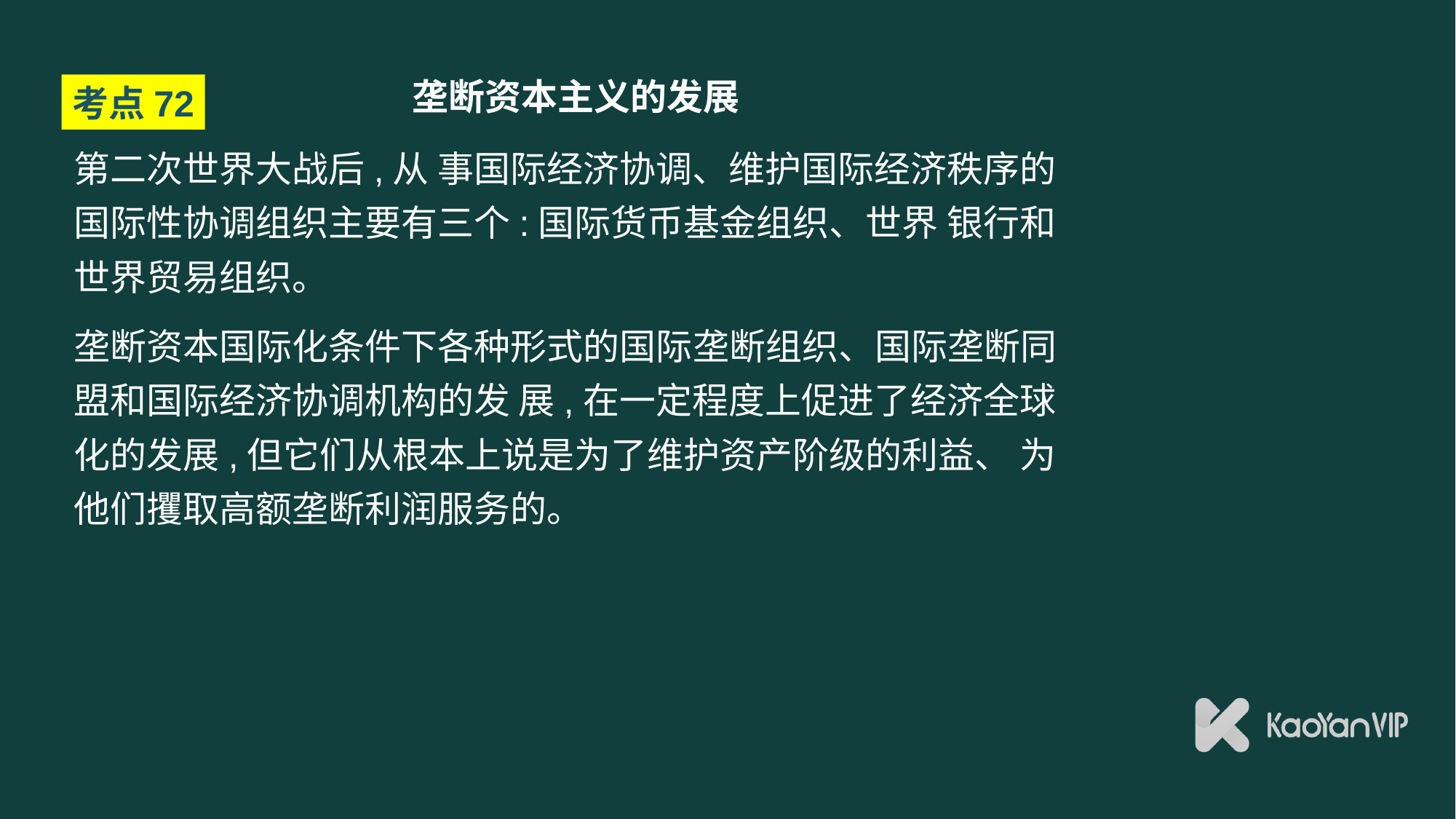

# 垄断资本主义的发展
考点72
第二次世界大战后,从 事国际经济协调、维护国际经济秩序的国际性协调组织主要有三个:国际货币基金组织、世界 银行和世界贸易组织。
垄断资本国际化条件下各种形式的国际垄断组织、国际垄断同盟和国际经济协调机构的发 展,在一定程度上促进了经济全球化的发展,但它们从根本上说是为了维护资产阶级的利益、 为他们攫取高额垄断利润服务的。